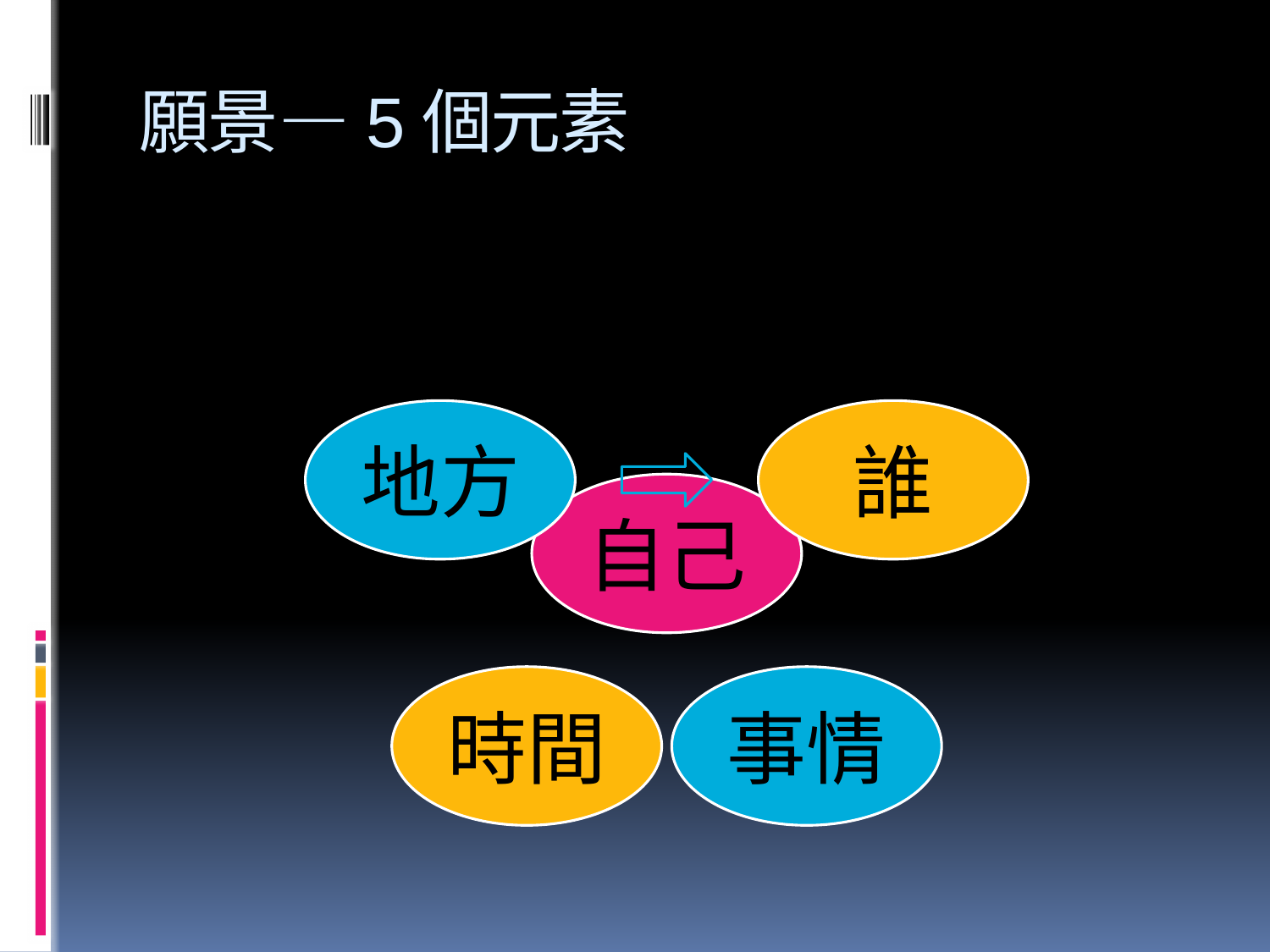

# 願景—5個元素
自己
誰
事情
時間
地方